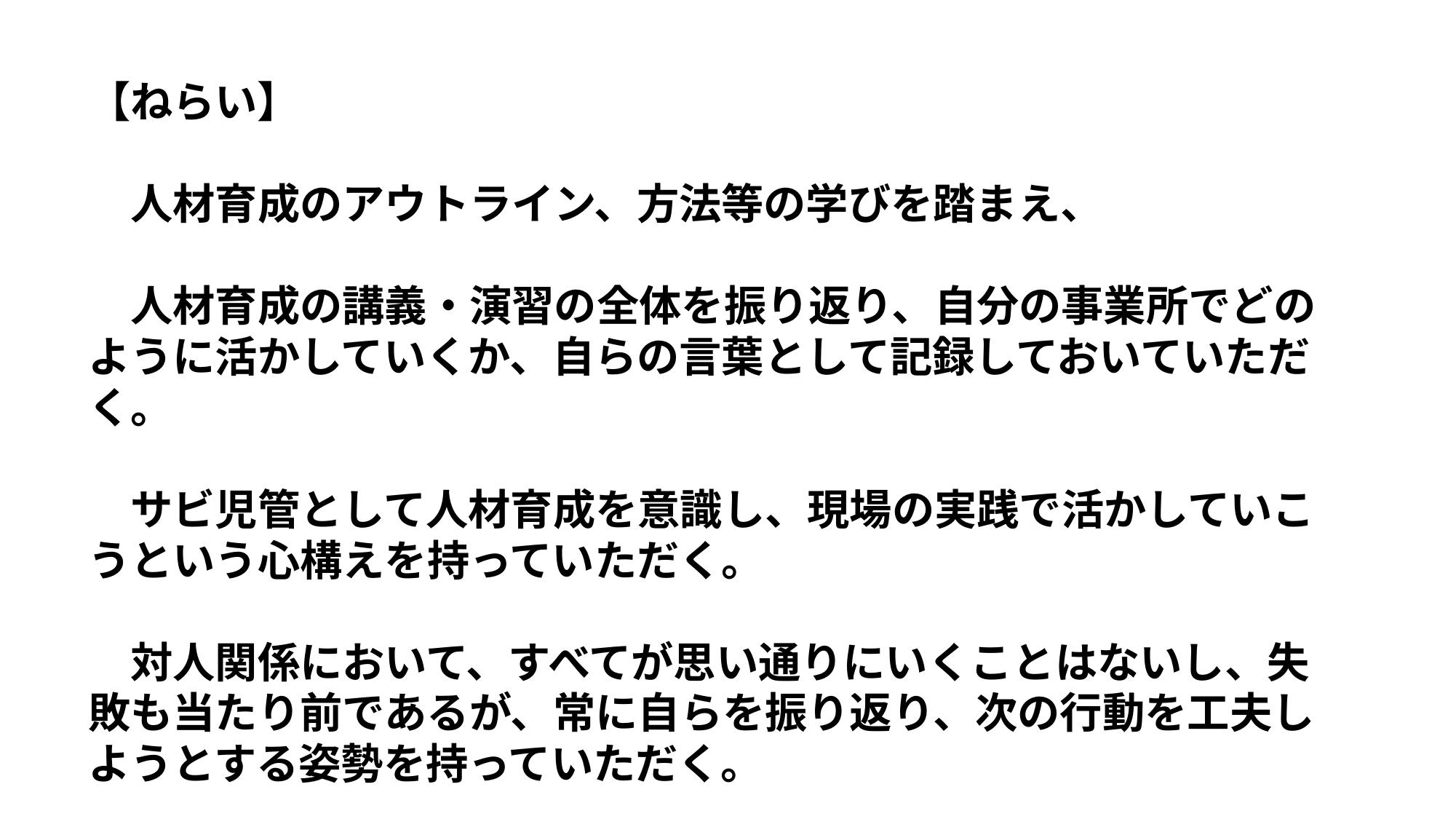

【ねらい】

　人材育成のアウトライン、方法等の学びを踏まえ、

　人材育成の講義・演習の全体を振り返り、自分の事業所でどのように活かしていくか、自らの言葉として記録しておいていただく。

　サビ児管として人材育成を意識し、現場の実践で活かしていこうという心構えを持っていただく。

　対人関係において、すべてが思い通りにいくことはないし、失敗も当たり前であるが、常に自らを振り返り、次の行動を工夫しようとする姿勢を持っていただく。